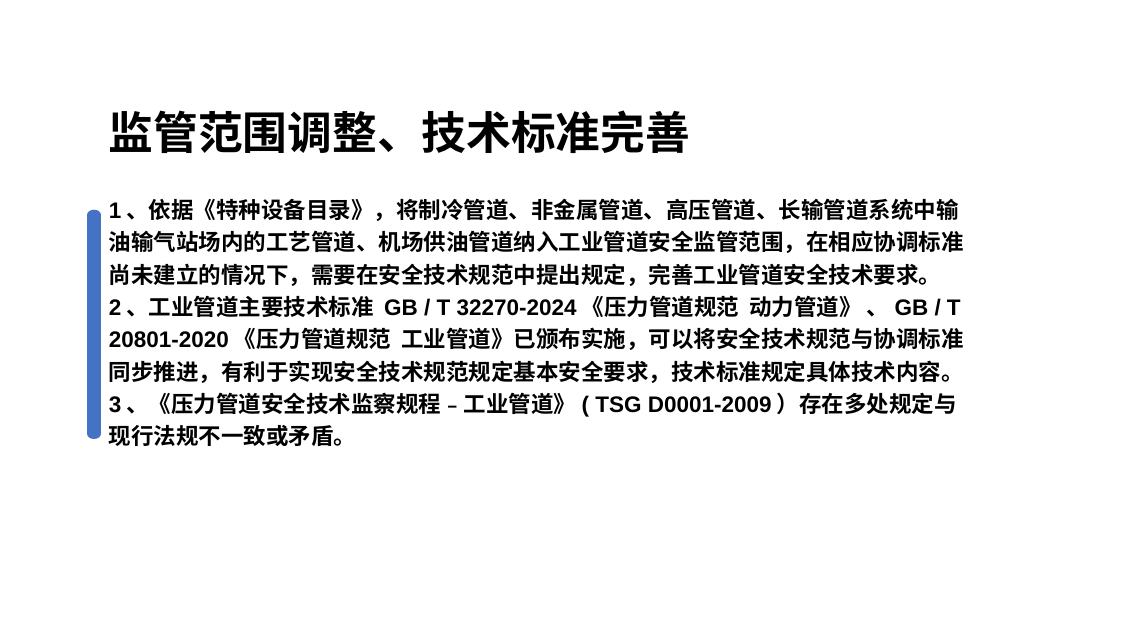

监管范围调整、技术标准完善
1、依据《特种设备目录》，将制冷管道、非金属管道、高压管道、长输管道系统中输油输气站场内的工艺管道、机场供油管道纳入工业管道安全监管范围，在相应协调标准尚未建立的情况下，需要在安全技术规范中提出规定，完善工业管道安全技术要求。
2、工业管道主要技术标准 GB / T 32270-2024《压力管道规范  动力管道》 、GB / T 20801-2020《压力管道规范  工业管道》已颁布实施，可以将安全技术规范与协调标准同步推进，有利于实现安全技术规范规定基本安全要求，技术标准规定具体技术内容。
3、《压力管道安全技术监察规程﹣工业管道》( TSG D0001-2009）存在多处规定与现行法规不一致或矛盾。